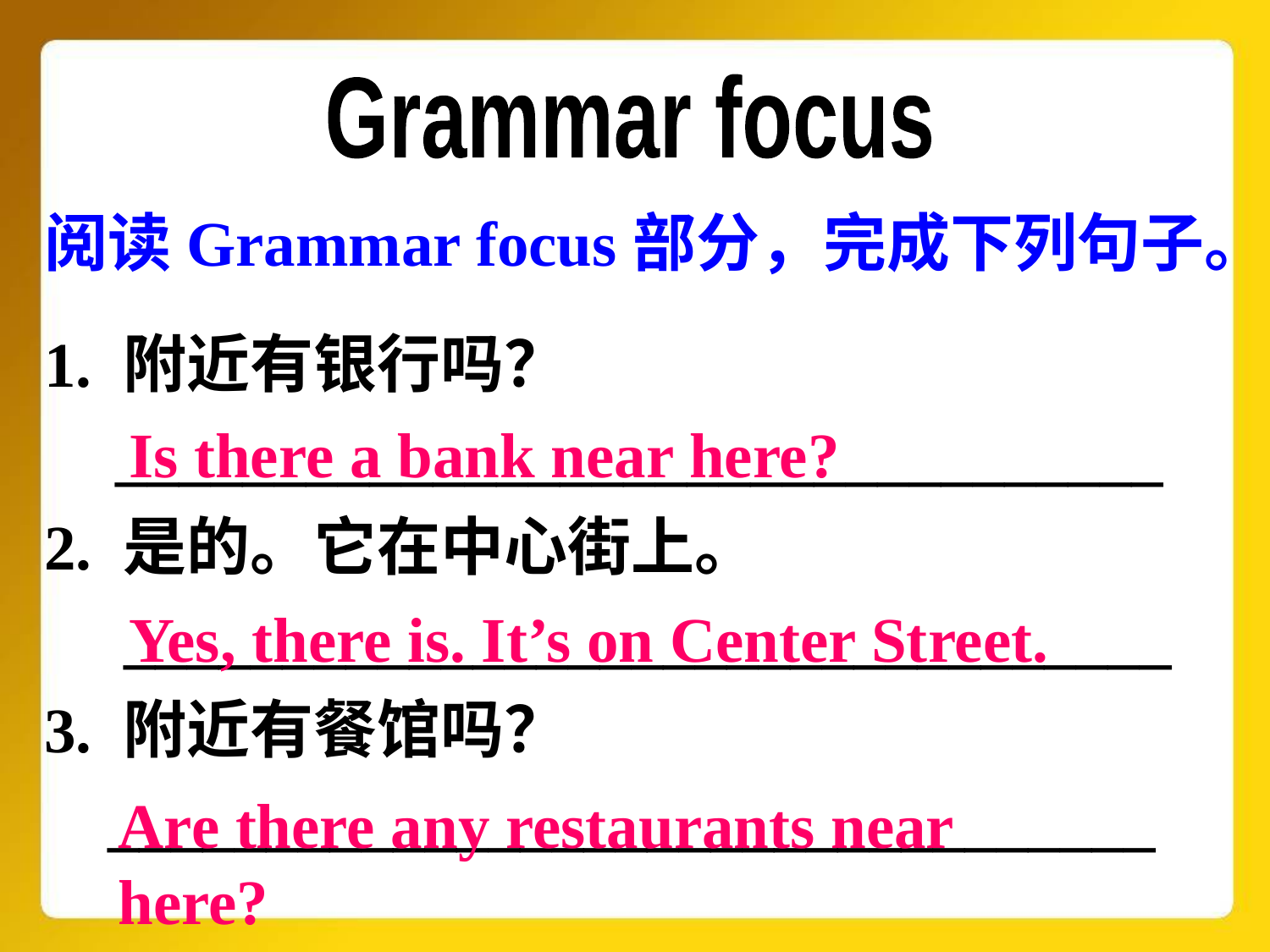

Grammar focus
阅读Grammar focus部分，完成下列句子。
1. 附近有银行吗？_________________________________
2. 是的。它在中心街上。
     _________________________________
3. 附近有餐馆吗？
    _________________________________
Is there a bank near here?
Yes, there is. It’s on Center Street.
Are there any restaurants near here?